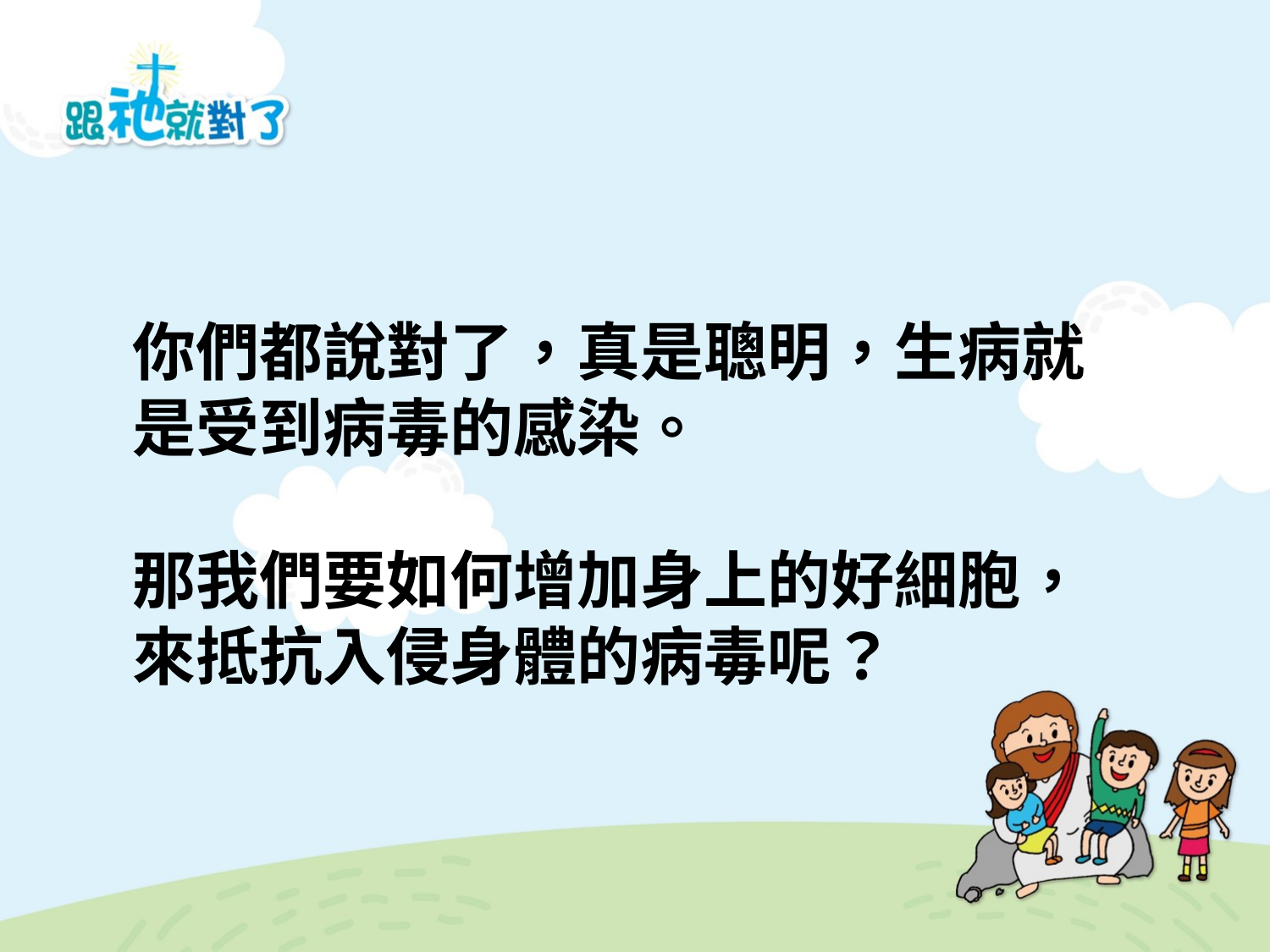

你們都說對了，真是聰明，生病就是受到病毒的感染。

那我們要如何增加身上的好細胞，來抵抗入侵身體的病毒呢？